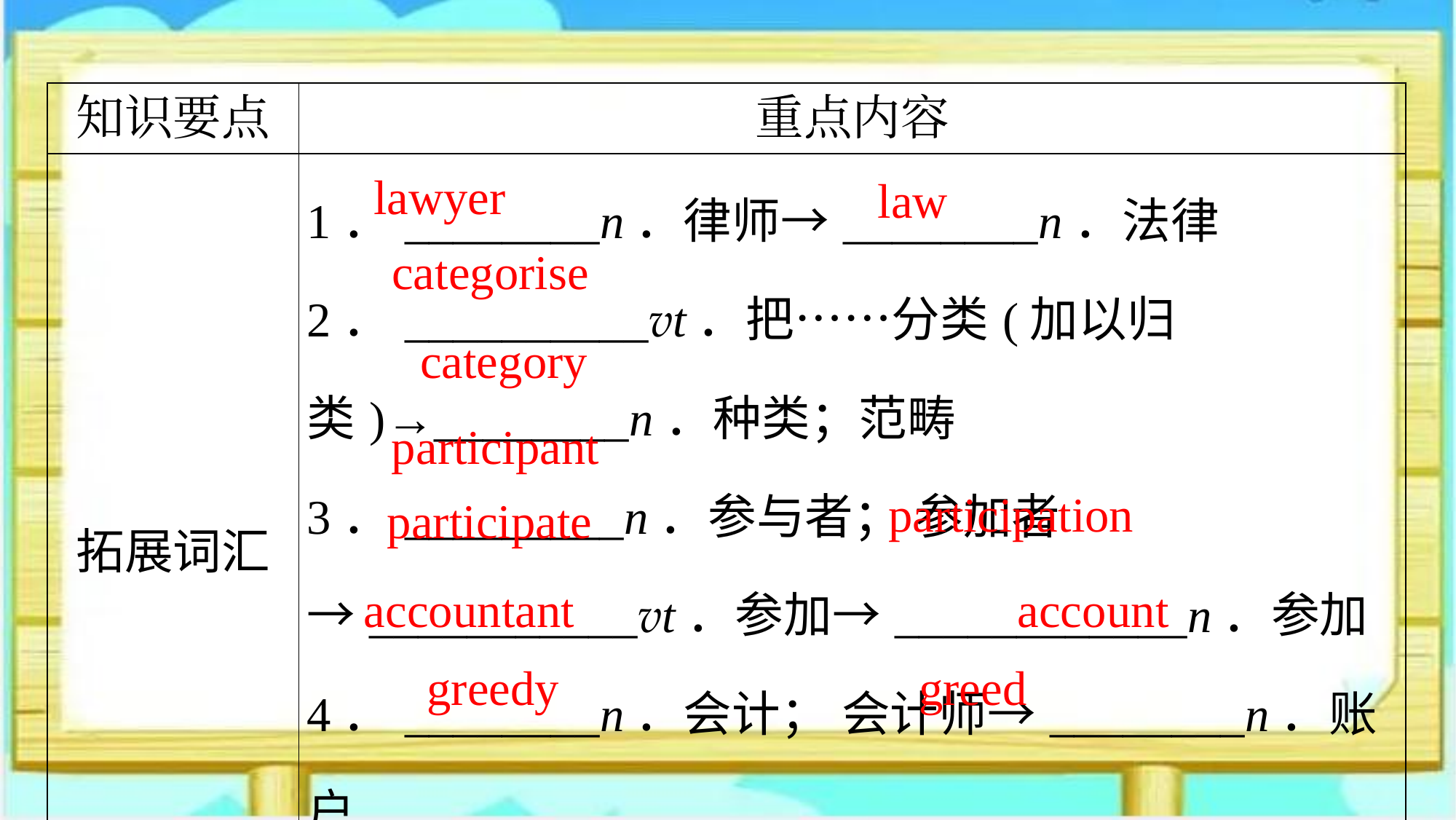

| 知识要点 | 重点内容 |
| --- | --- |
| 拓展词汇 | 1．\_\_\_\_\_\_\_\_n．律师→\_\_\_\_\_\_\_\_n．法律 2．\_\_\_\_\_\_\_\_\_\_vt．把……分类(加以归类)→\_\_\_\_\_\_\_\_n．种类；范畴 3．\_\_\_\_\_\_\_\_\_n．参与者； 参加者→\_\_\_\_\_\_\_\_\_\_\_vt．参加→\_\_\_\_\_\_\_\_\_\_\_\_n．参加 4．\_\_\_\_\_\_\_\_n．会计； 会计师→\_\_\_\_\_\_\_\_n．账户 5．\_\_\_\_\_\_\_\_adj．贪婪的→\_\_\_\_\_\_\_\_n．贪婪 |
lawyer
law
categorise
category
participant
participation
participate
account
accountant
greedy
greed